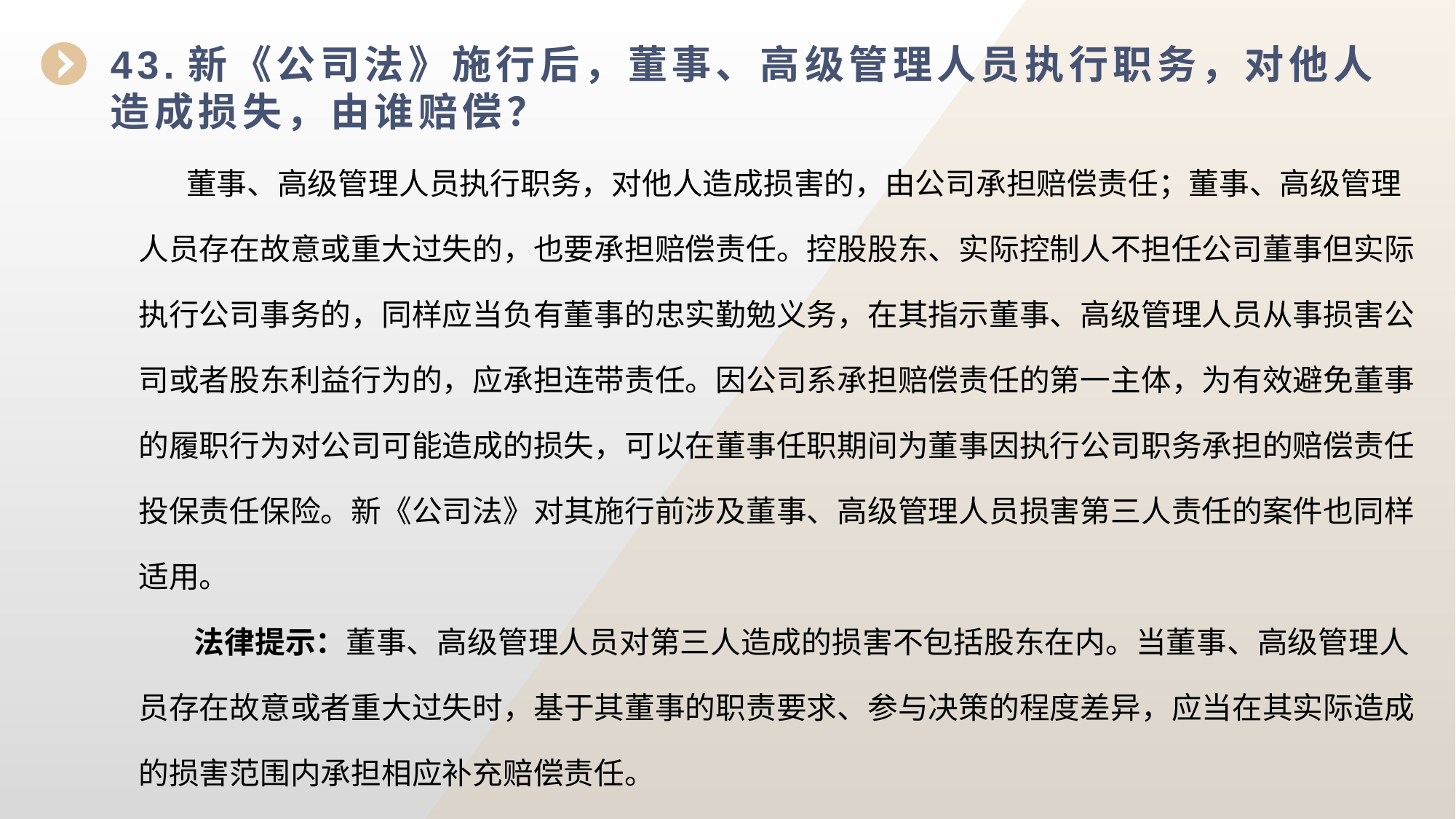

43.新《公司法》施行后，董事、高级管理人员执行职务，对他人造成损失，由谁赔偿？

      董事、高级管理人员执行职务，对他人造成损害的，由公司承担赔偿责任；董事、高级管理人员存在故意或重大过失的，也要承担赔偿责任。控股股东、实际控制人不担任公司董事但实际执行公司事务的，同样应当负有董事的忠实勤勉义务，在其指示董事、高级管理人员从事损害公司或者股东利益行为的，应承担连带责任。因公司系承担赔偿责任的第一主体，为有效避免董事的履职行为对公司可能造成的损失，可以在董事任职期间为董事因执行公司职务承担的赔偿责任投保责任保险。新《公司法》对其施行前涉及董事、高级管理人员损害第三人责任的案件也同样适用。
       法律提示：董事、高级管理人员对第三人造成的损害不包括股东在内。当董事、高级管理人员存在故意或者重大过失时，基于其董事的职责要求、参与决策的程度差异，应当在其实际造成的损害范围内承担相应补充赔偿责任。